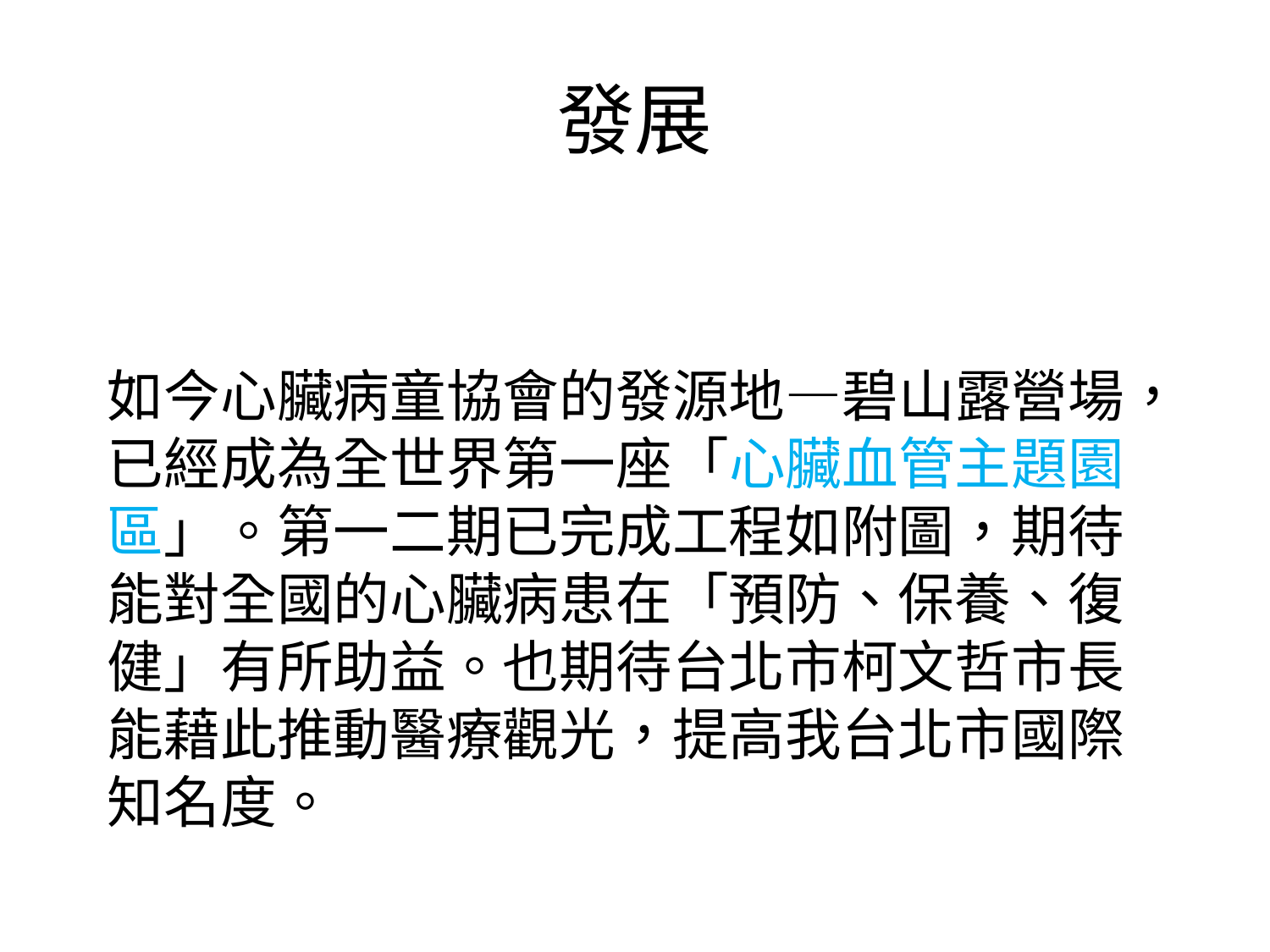

# 發展

如今心臟病童協會的發源地—碧山露營場，已經成為全世界第一座「心臟血管主題園區」。第一二期已完成工程如附圖，期待能對全國的心臟病患在「預防、保養、復健」有所助益。也期待台北市柯文哲市長能藉此推動醫療觀光，提高我台北市國際知名度。